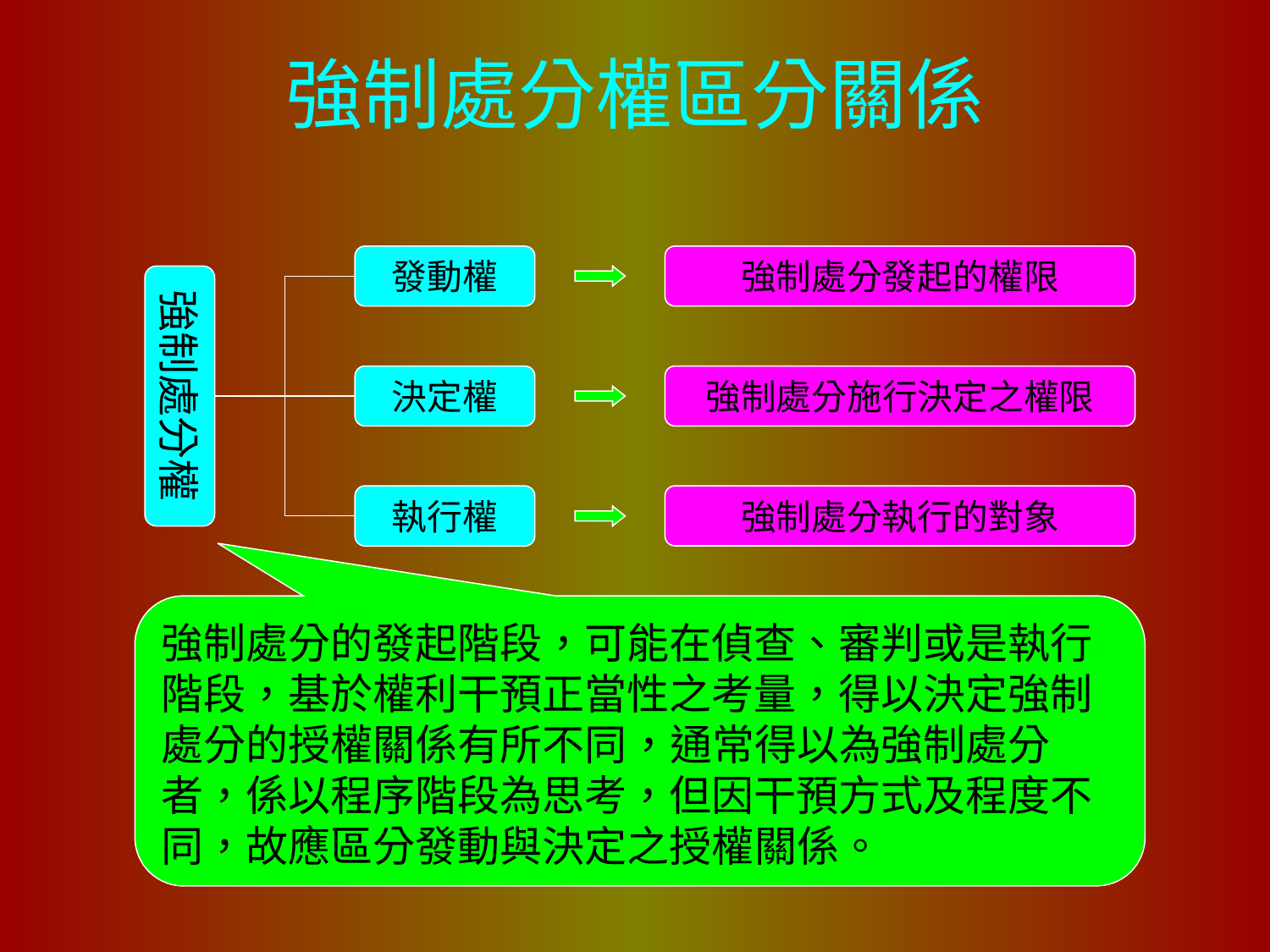

# 強制處分權區分關係
發動權
強制處分發起的權限
強制處分權

決定權
強制處分施行決定之權限

執行權
強制處分執行的對象

強制處分的發起階段，可能在偵查、審判或是執行階段，基於權利干預正當性之考量，得以決定強制處分的授權關係有所不同，通常得以為強制處分者，係以程序階段為思考，但因干預方式及程度不同，故應區分發動與決定之授權關係。